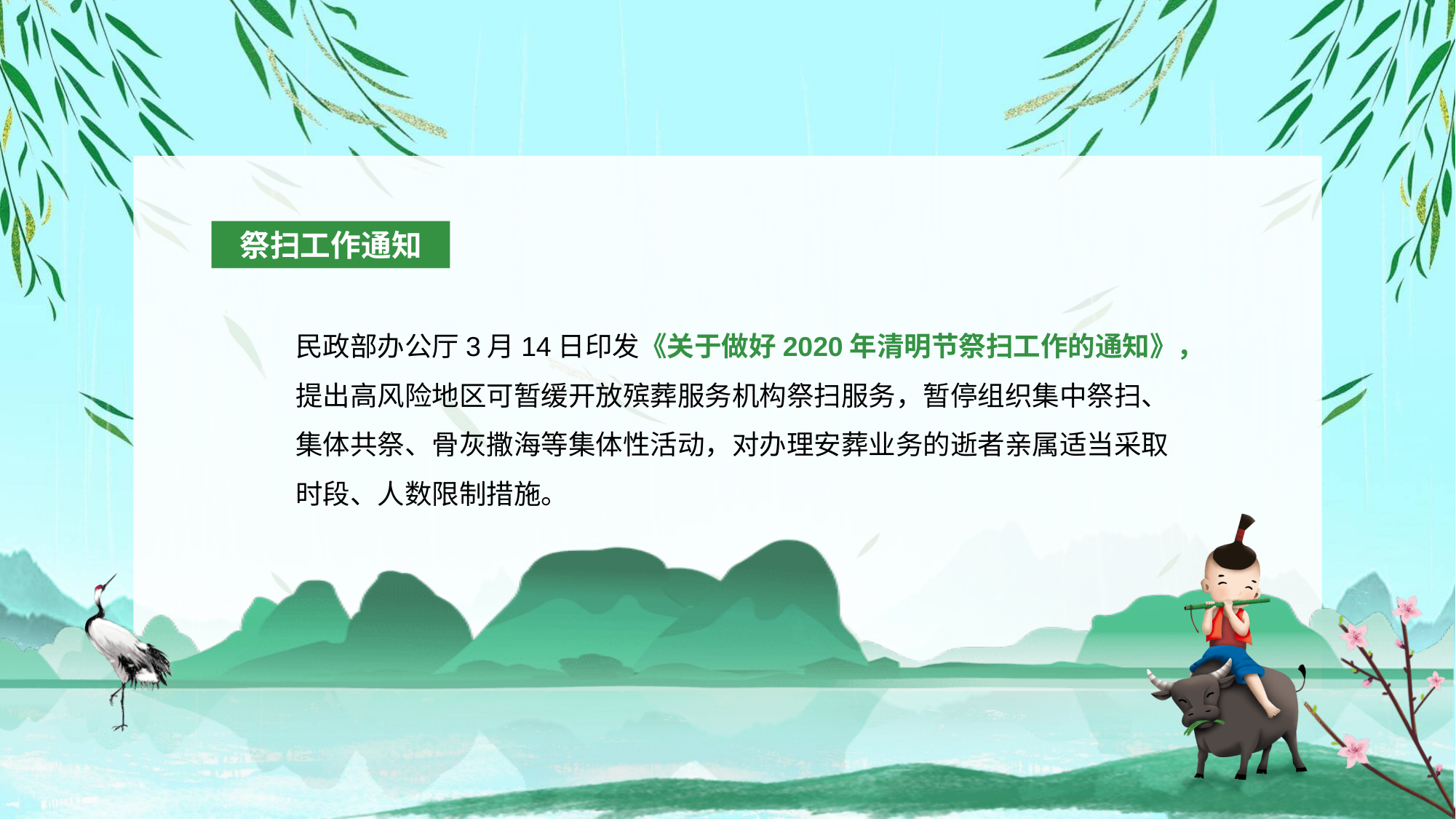

祭扫工作通知
民政部办公厅3月14日印发《关于做好2020年清明节祭扫工作的通知》，提出高风险地区可暂缓开放殡葬服务机构祭扫服务，暂停组织集中祭扫、集体共祭、骨灰撒海等集体性活动，对办理安葬业务的逝者亲属适当采取时段、人数限制措施。